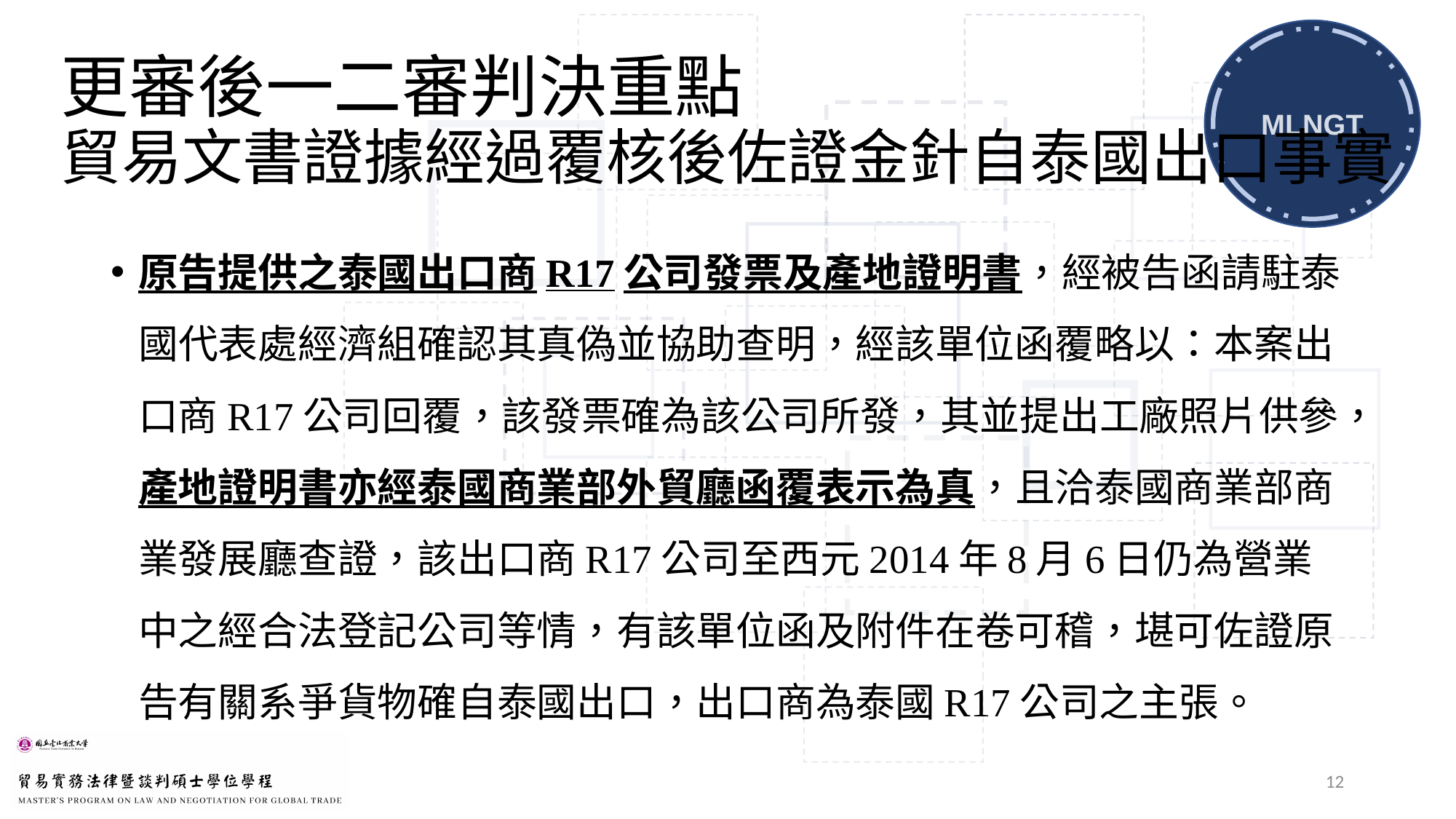

# 更審後一二審判決重點 貿易文書證據經過覆核後佐證金針自泰國出口事實
原告提供之泰國出口商R17公司發票及產地證明書，經被告函請駐泰國代表處經濟組確認其真偽並協助查明，經該單位函覆略以：本案出口商R17公司回覆，該發票確為該公司所發，其並提出工廠照片供參，產地證明書亦經泰國商業部外貿廳函覆表示為真，且洽泰國商業部商業發展廳查證，該出口商R17公司至西元2014年8月6日仍為營業中之經合法登記公司等情，有該單位函及附件在卷可稽，堪可佐證原告有關系爭貨物確自泰國出口，出口商為泰國R17公司之主張。